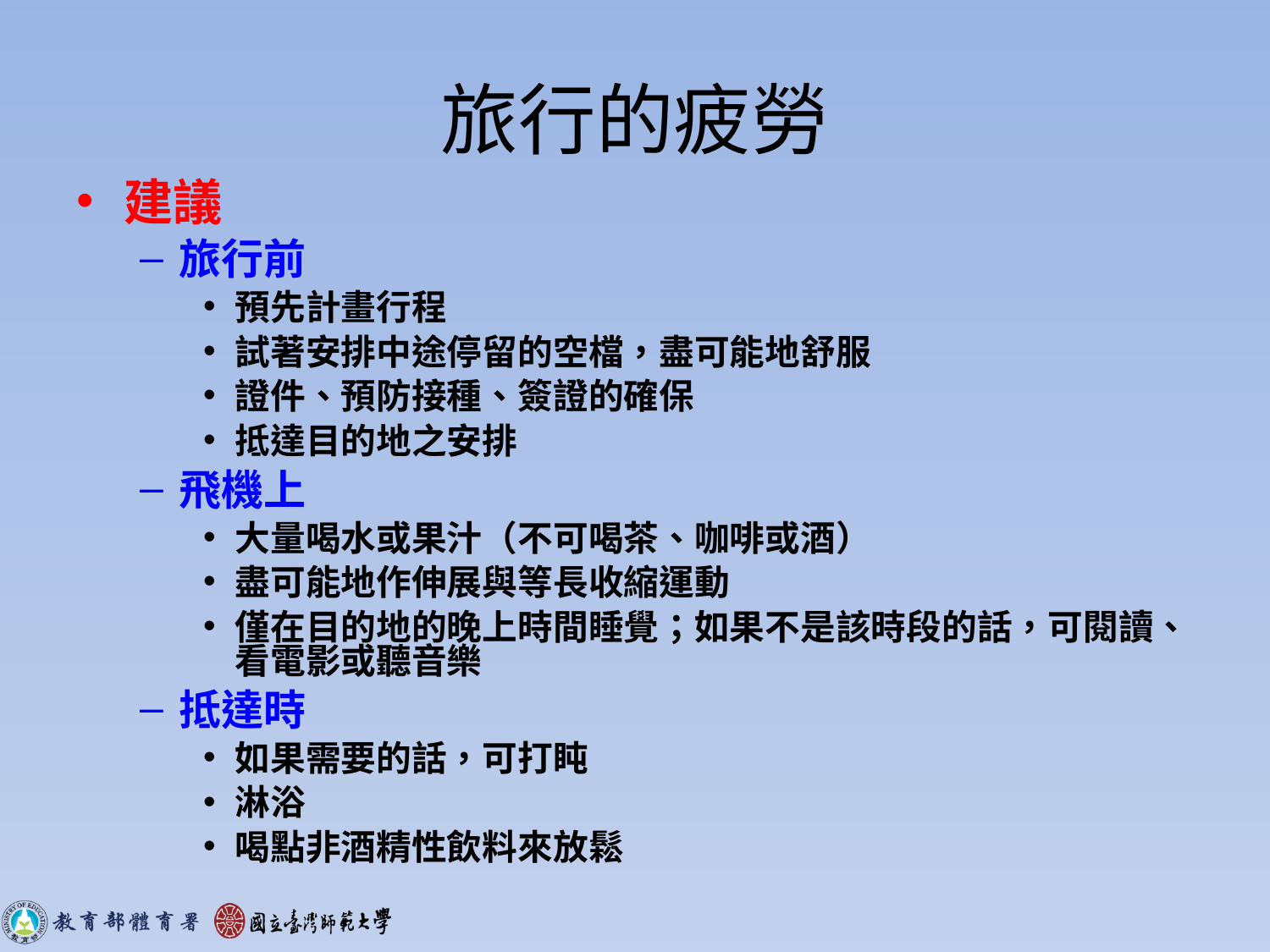

# 旅行的疲勞
建議
旅行前
預先計畫行程
試著安排中途停留的空檔，盡可能地舒服
證件、預防接種、簽證的確保
抵達目的地之安排
飛機上
大量喝水或果汁（不可喝茶、咖啡或酒）
盡可能地作伸展與等長收縮運動
僅在目的地的晚上時間睡覺；如果不是該時段的話，可閱讀、看電影或聽音樂
抵達時
如果需要的話，可打盹
淋浴
喝點非酒精性飲料來放鬆